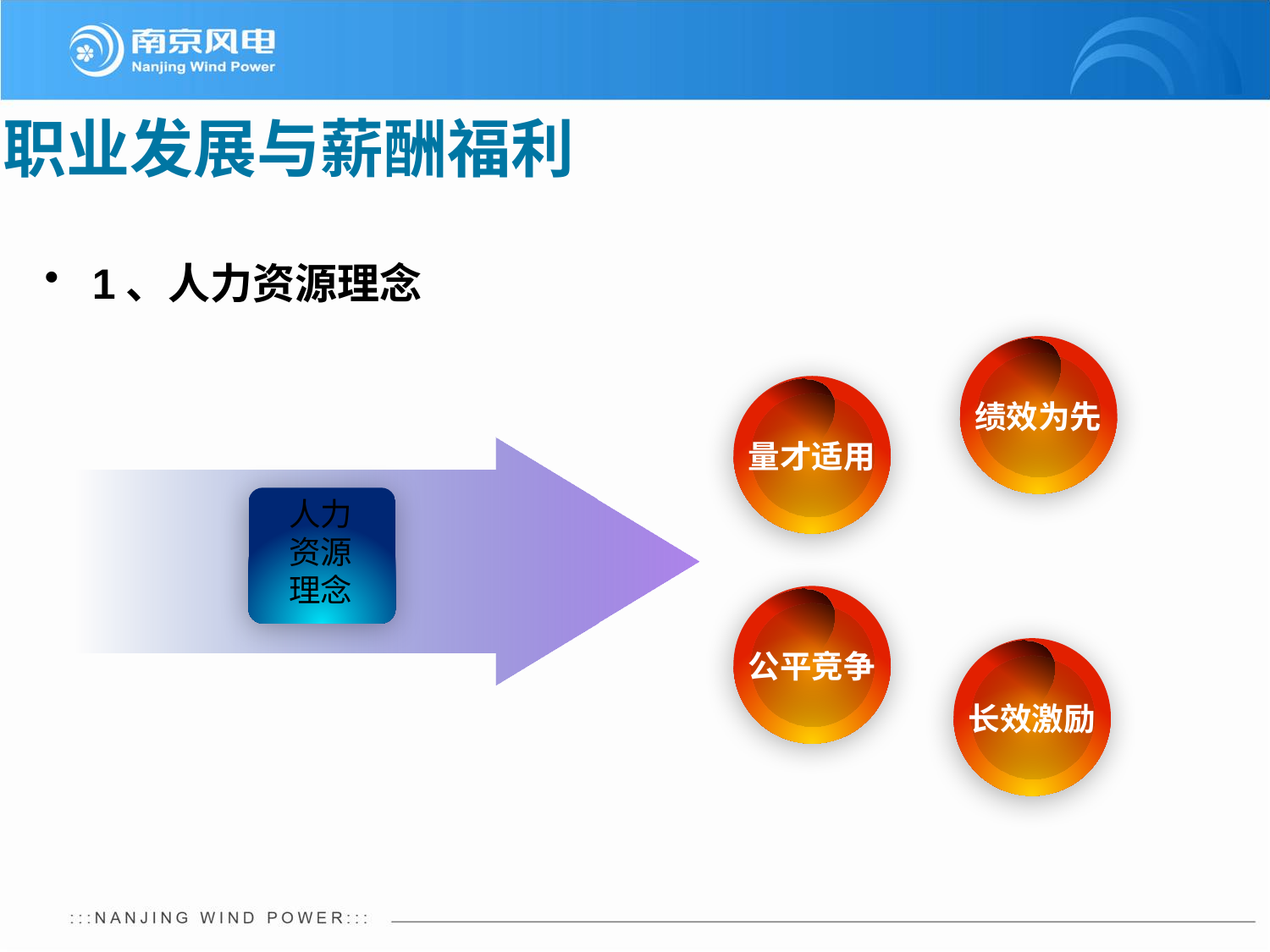

# 职业发展与薪酬福利
1、人力资源理念

绩效为先

量才适用

人力资源理念

公平竞争

长效激励